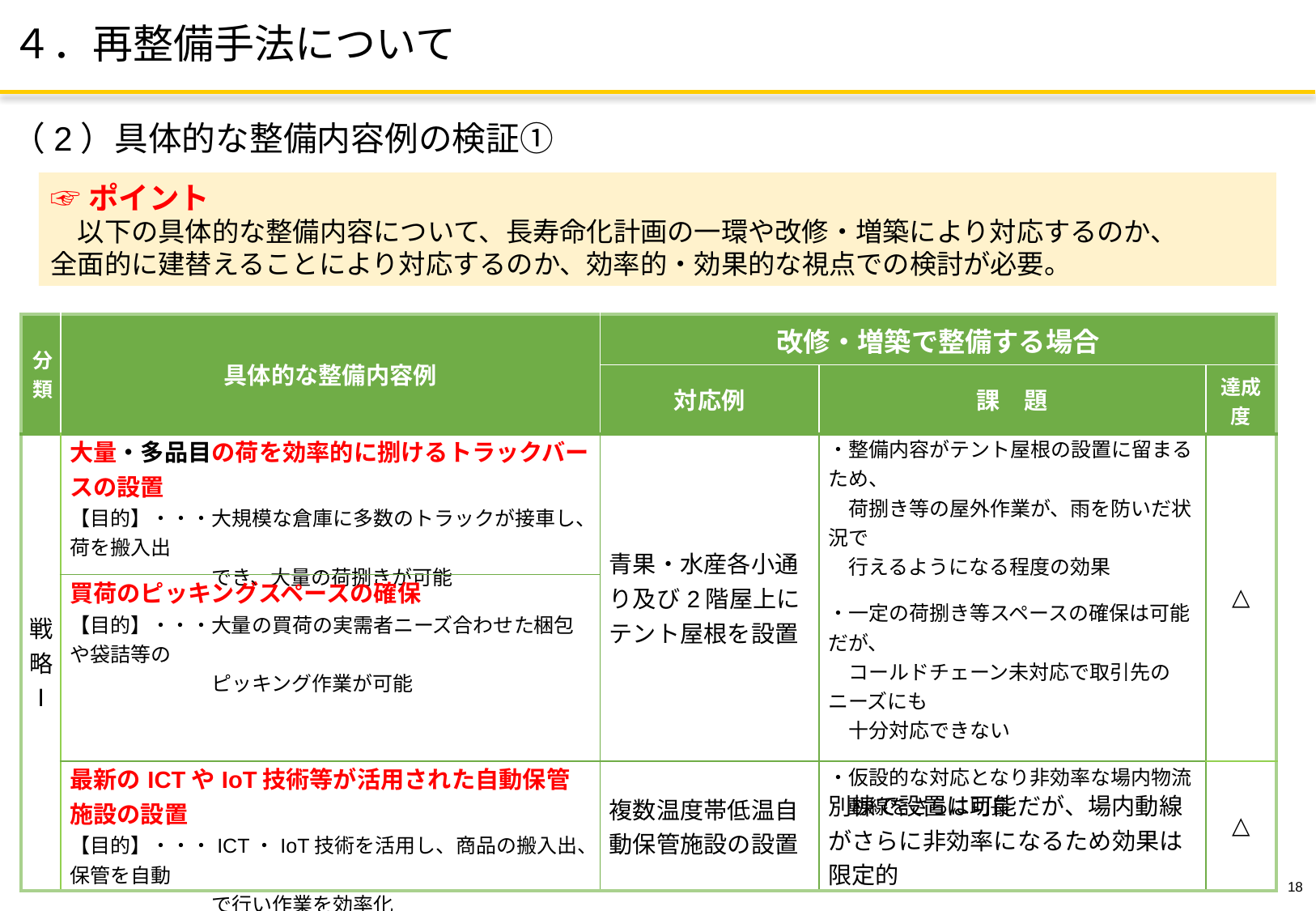

４．再整備手法について
（2）具体的な整備内容例の検証①
☞ポイント
　以下の具体的な整備内容について、長寿命化計画の一環や改修・増築により対応するのか、
全面的に建替えることにより対応するのか、効率的・効果的な視点での検討が必要。
| 分類 | 具体的な整備内容例 | 改修・増築で整備する場合 |  |  |
| --- | --- | --- | --- | --- |
|  |  | 対応例 | 課　題 | 達成度 |
| 戦略Ⅰ | 大量・多品目の荷を効率的に捌けるトラックバースの設置 【目的】・・・大規模な倉庫に多数のトラックが接車し、荷を搬入出　 　　　　　　　でき、大量の荷捌きが可能 | 青果・水産各小通り及び2階屋上にテント屋根を設置 | ・整備内容がテント屋根の設置に留まるため、 　荷捌き等の屋外作業が、雨を防いだ状況で 　行えるようになる程度の効果 ・一定の荷捌き等スペースの確保は可能だが、 　コールドチェーン未対応で取引先のニーズにも 　十分対応できない ・仮設的な対応となり非効率な場内物流 　動線をさらに助長 | △ |
|  | 買荷のピッキングスペースの確保 【目的】・・・大量の買荷の実需者ニーズ合わせた梱包や袋詰等の　 　　　　　　　ピッキング作業が可能 |  |  |  |
|  | 最新のICTやIoT技術等が活用された自動保管施設の設置 【目的】・・・ICT・IoT技術を活用し、商品の搬入出、保管を自動 　　　　　　　で行い作業を効率化 | 複数温度帯低温自動保管施設の設置 | 別棟で設置は可能だが、場内動線がさらに非効率になるため効果は限定的 | △ |
18